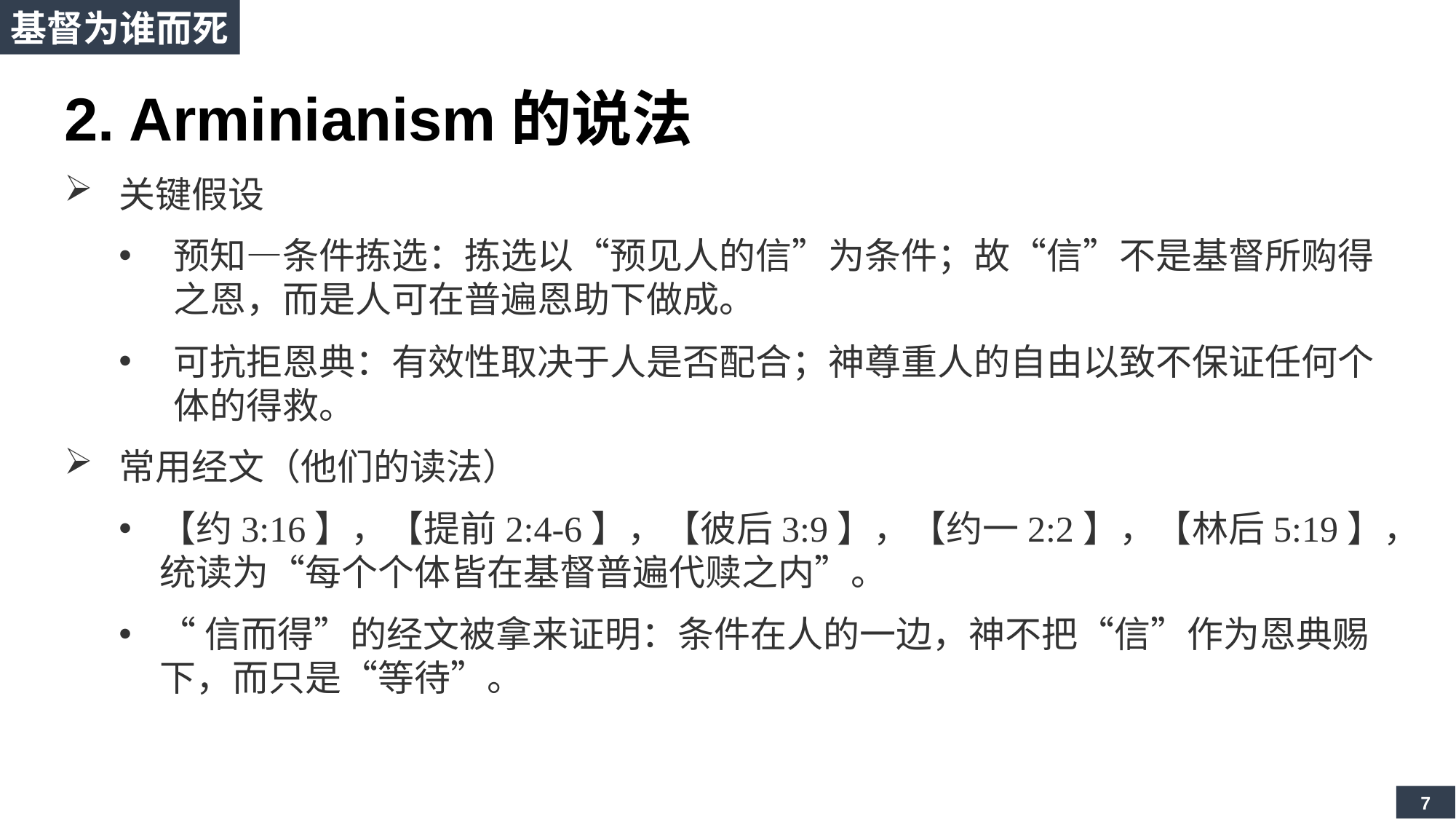

基督为谁而死
2. Arminianism的说法
关键假设
预知—条件拣选：拣选以“预见人的信”为条件；故“信”不是基督所购得之恩，而是人可在普遍恩助下做成。
可抗拒恩典：有效性取决于人是否配合；神尊重人的自由以致不保证任何个体的得救。
常用经文（他们的读法）
【约3:16】，【提前2:4-6】，【彼后3:9】，【约一2:2】，【林后5:19】，统读为“每个个体皆在基督普遍代赎之内”。
“信而得”的经文被拿来证明：条件在人的一边，神不把“信”作为恩典赐下，而只是“等待”。
7